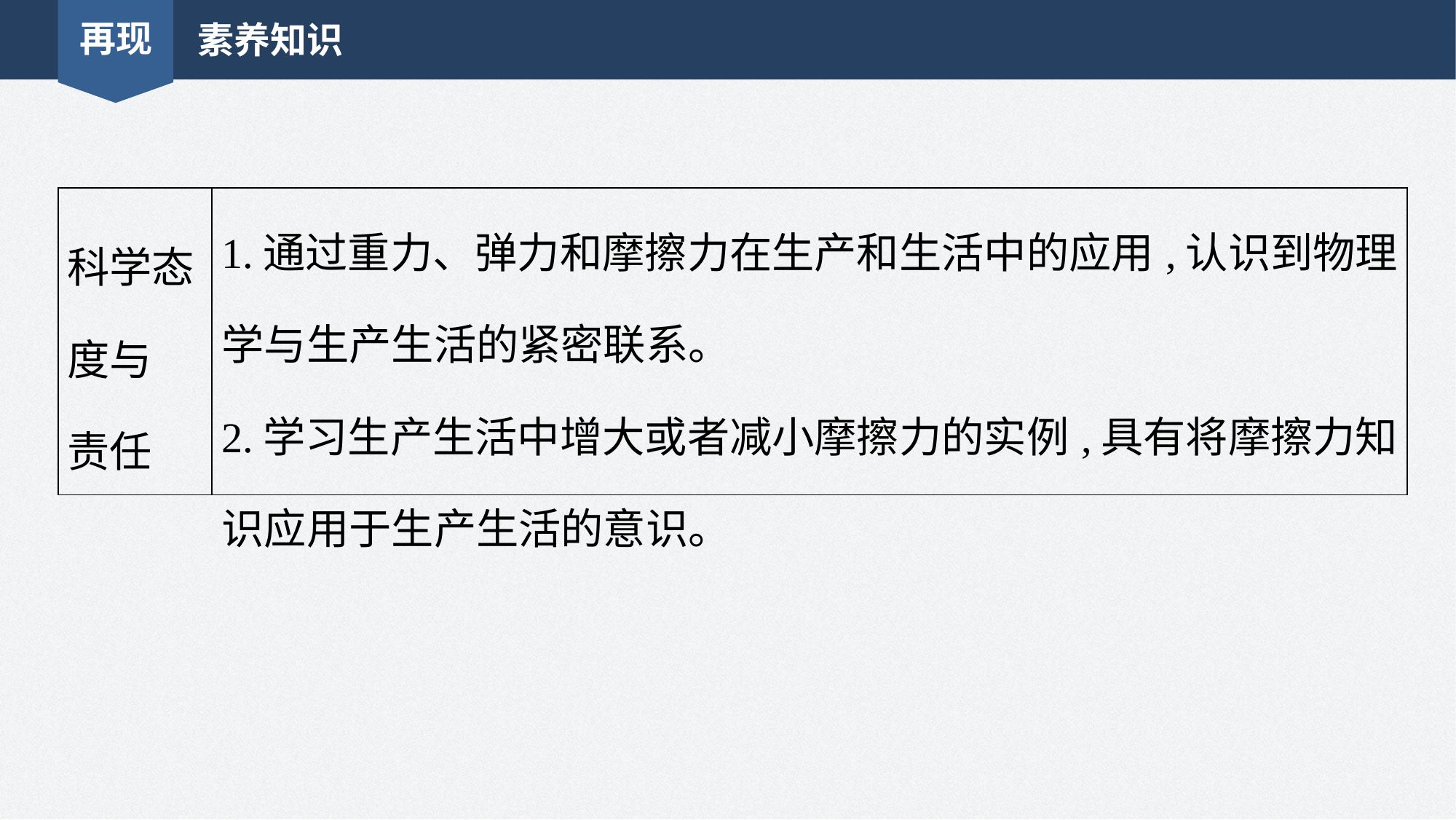

再现
素养知识
| 科学态 度与 责任 | 1.通过重力、弹力和摩擦力在生产和生活中的应用,认识到物理学与生产生活的紧密联系。 2.学习生产生活中增大或者减小摩擦力的实例,具有将摩擦力知识应用于生产生活的意识。 |
| --- | --- |